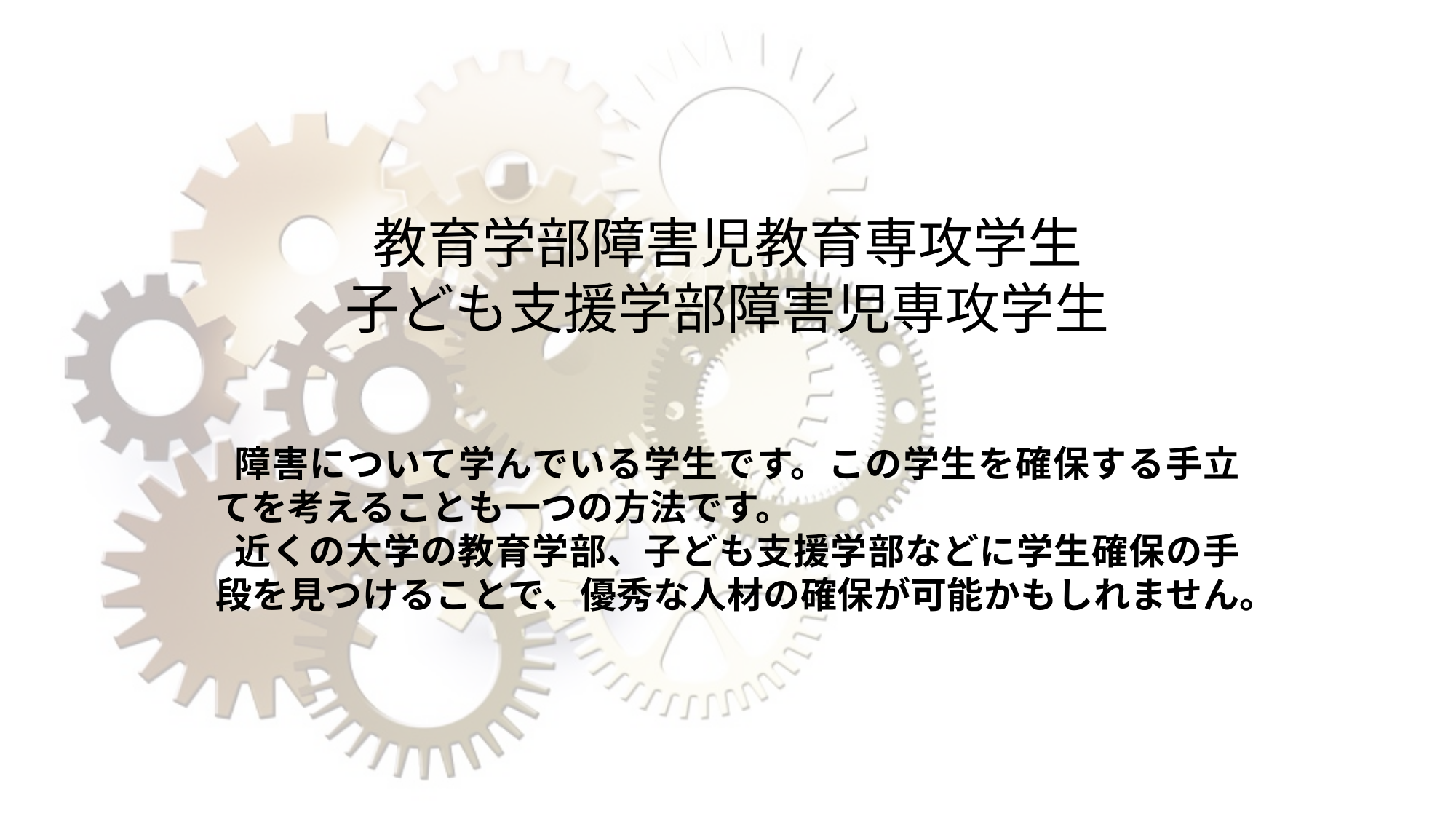

教育学部障害児教育専攻学生
子ども支援学部障害児専攻学生
 障害について学んでいる学生です。この学生を確保する手立てを考えることも一つの方法です。
 近くの大学の教育学部、子ども支援学部などに学生確保の手段を見つけることで、優秀な人材の確保が可能かもしれません。